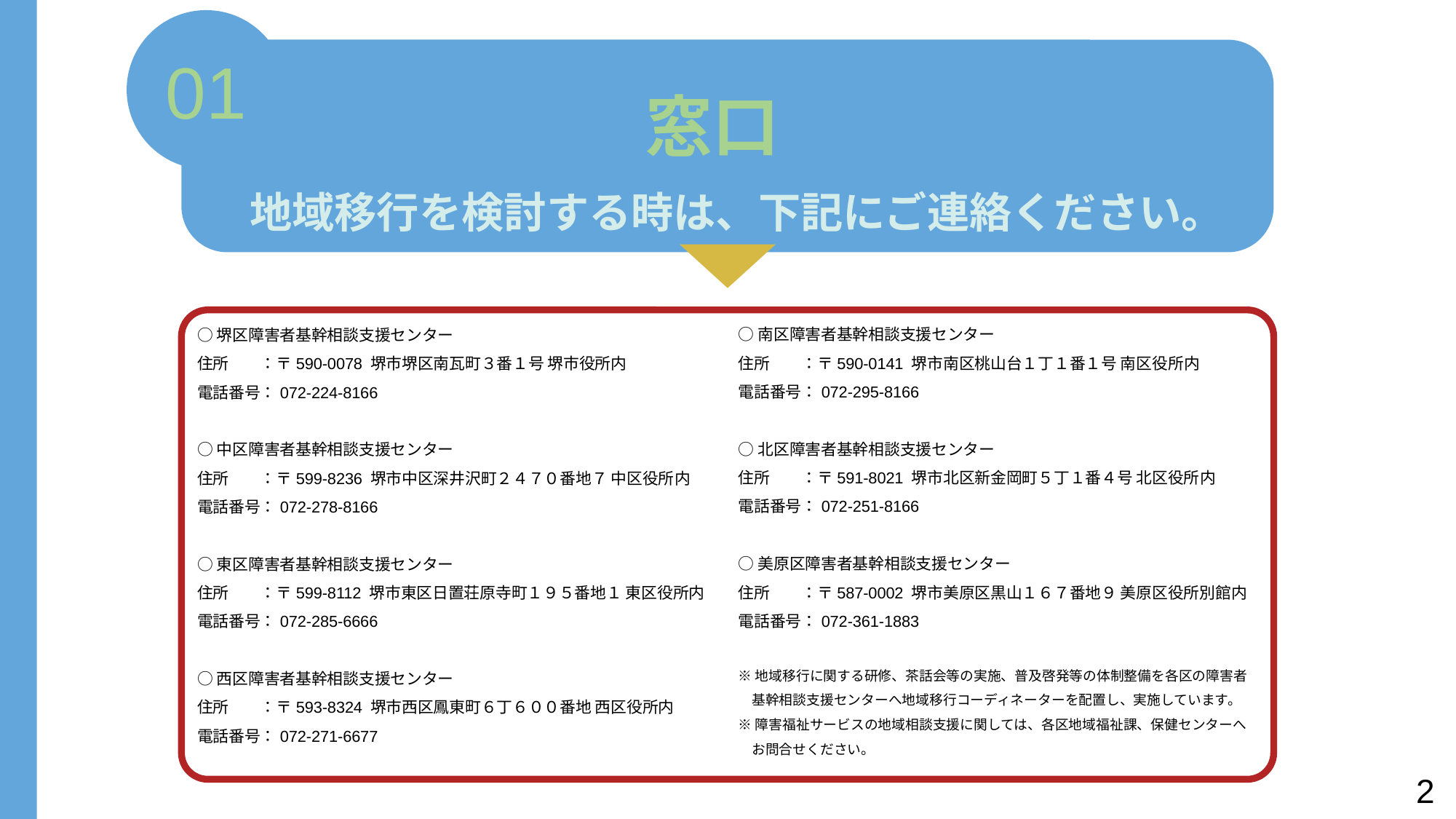

01

窓口
地域移行を検討する時は、下記にご連絡ください。

○南区障害者基幹相談支援センター
住所　　：〒590-0141 堺市南区桃山台１丁１番１号 南区役所内
電話番号：072-295-8166

○北区障害者基幹相談支援センター
住所　　：〒591-8021 堺市北区新金岡町５丁１番４号 北区役所内
電話番号：072-251-8166

○美原区障害者基幹相談支援センター
住所　　：〒587-0002 堺市美原区黒山１６７番地９ 美原区役所別館内
電話番号：072-361-1883

※地域移行に関する研修、茶話会等の実施、普及啓発等の体制整備を各区の障害者
　基幹相談支援センターへ地域移行コーディネーターを配置し、実施しています。
※障害福祉サービスの地域相談支援に関しては、各区地域福祉課、保健センターへ
　お問合せください。

○堺区障害者基幹相談支援センター
住所　　：〒590-0078 堺市堺区南瓦町３番１号 堺市役所内
電話番号：072-224-8166

○中区障害者基幹相談支援センター
住所　　：〒599-8236 堺市中区深井沢町２４７０番地７ 中区役所内
電話番号：072-278-8166

○東区障害者基幹相談支援センター
住所　　：〒599-8112 堺市東区日置荘原寺町１９５番地１ 東区役所内
電話番号：072-285-6666

○西区障害者基幹相談支援センター
住所　　：〒593-8324 堺市西区鳳東町６丁６００番地 西区役所内
電話番号：072-271-6677